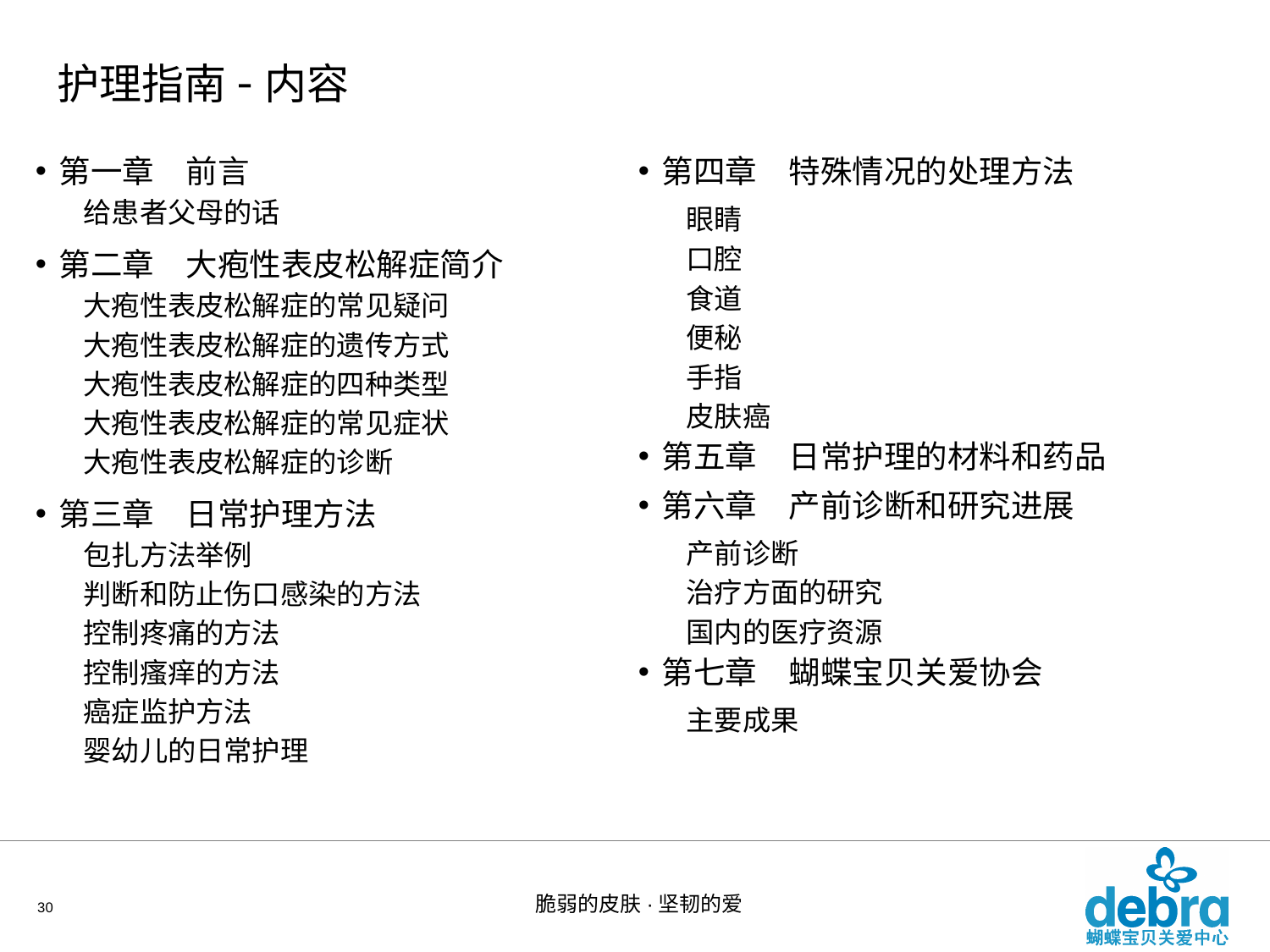

# 护理指南-内容
第一章	前言
给患者父母的话
第二章	大疱性表皮松解症简介
大疱性表皮松解症的常见疑问
大疱性表皮松解症的遗传方式
大疱性表皮松解症的四种类型
大疱性表皮松解症的常见症状
大疱性表皮松解症的诊断
第三章	日常护理方法
包扎方法举例
判断和防止伤口感染的方法
控制疼痛的方法
控制瘙痒的方法
癌症监护方法
婴幼儿的日常护理
第四章	特殊情况的处理方法
眼睛
口腔
食道
便秘
手指
皮肤癌
第五章	日常护理的材料和药品
第六章	产前诊断和研究进展
产前诊断
治疗方面的研究
国内的医疗资源
第七章	蝴蝶宝贝关爱协会
主要成果